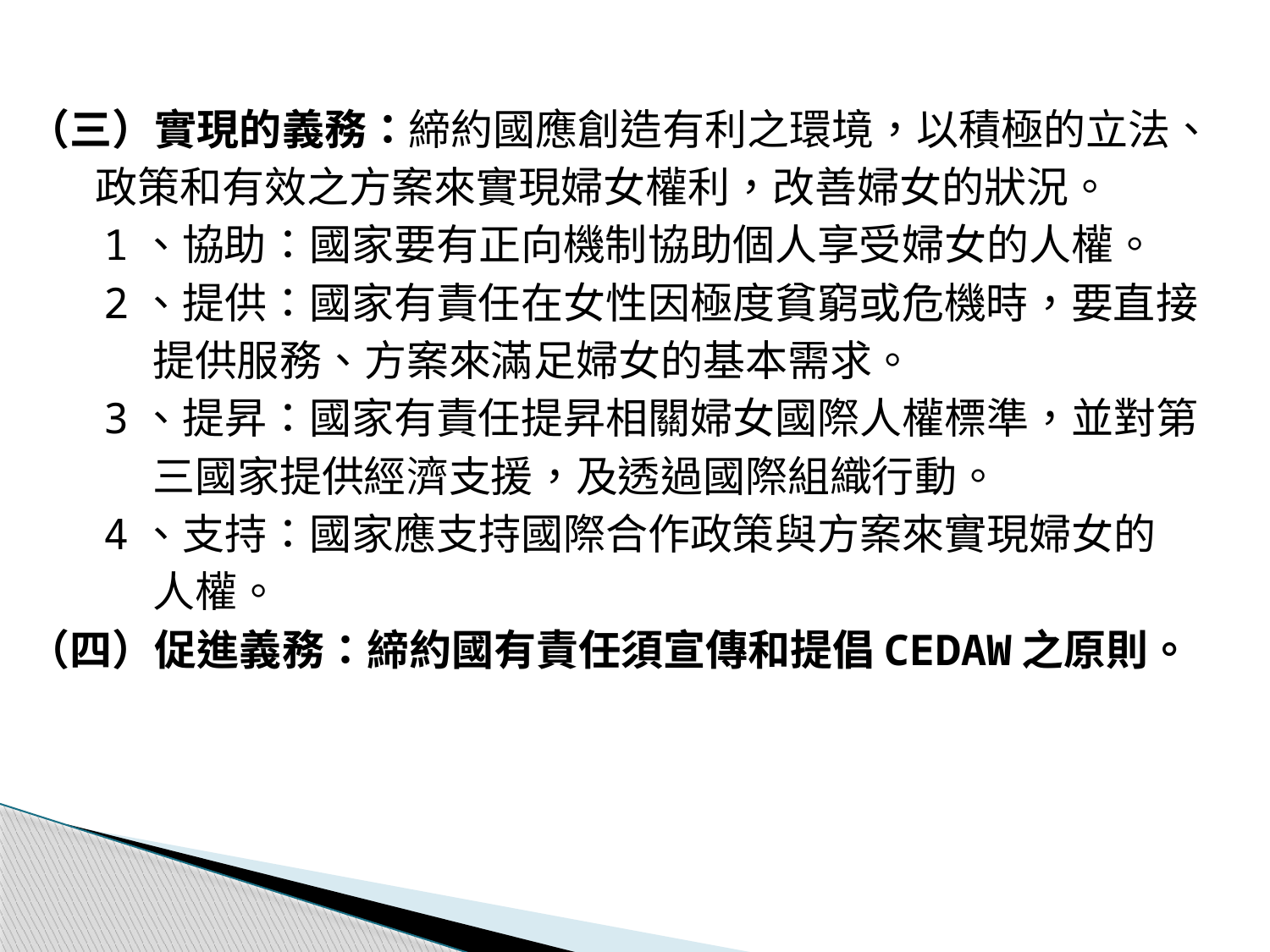

（三）實現的義務：締約國應創造有利之環境，以積極的立法、
      政策和有效之方案來實現婦女權利，改善婦女的狀況。
   1、協助：國家要有正向機制協助個人享受婦女的人權。
   2、提供：國家有責任在女性因極度貧窮或危機時，要直接
            提供服務、方案來滿足婦女的基本需求。
   3、提昇：國家有責任提昇相關婦女國際人權標準，並對第
            三國家提供經濟支援，及透過國際組織行動。
   4、支持：國家應支持國際合作政策與方案來實現婦女的
            人權。
（四）促進義務：締約國有責任須宣傳和提倡CEDAW之原則。